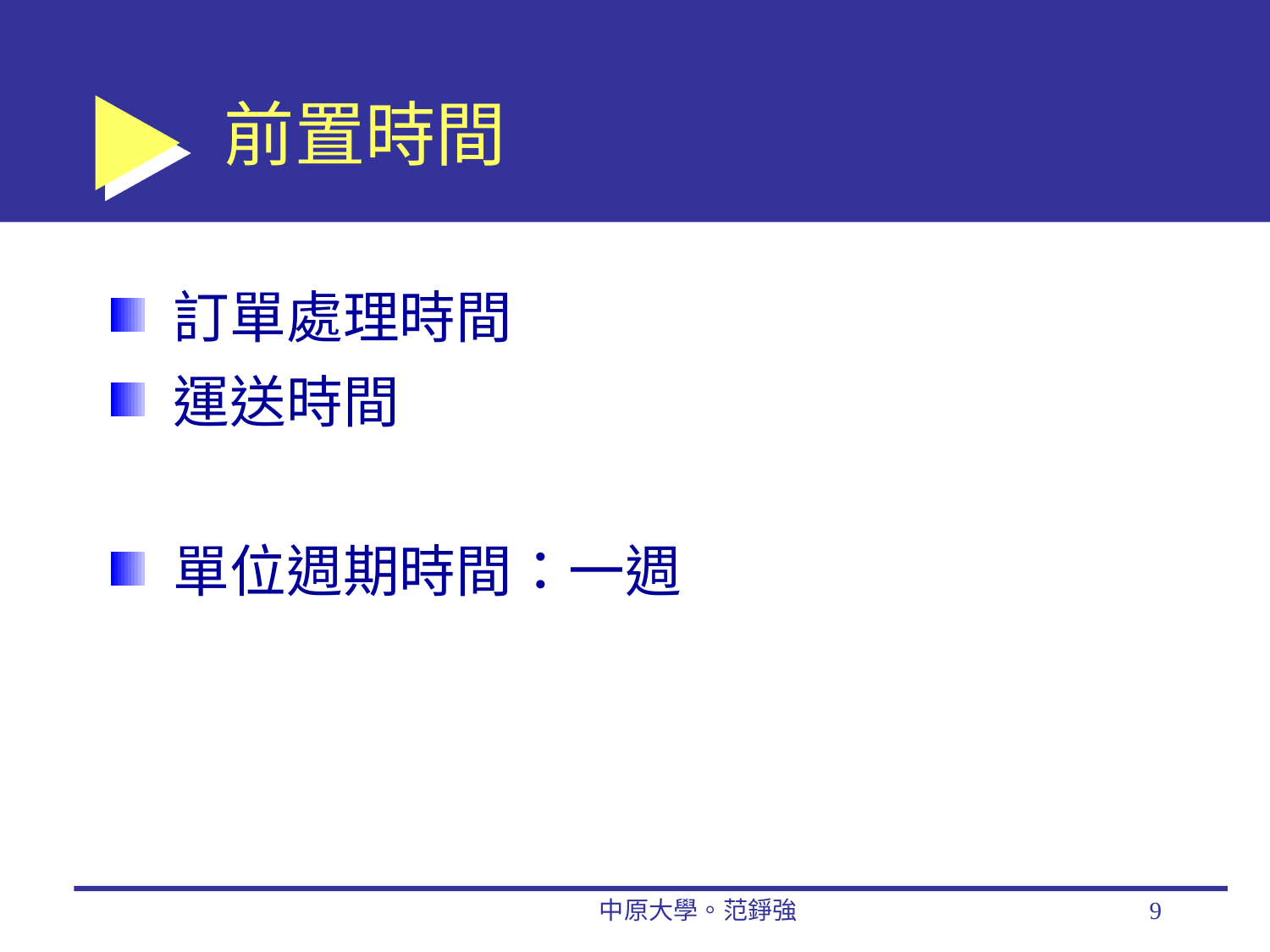

# 前置時間
訂單處理時間
運送時間

單位週期時間：一週
中原大學。范錚強
9